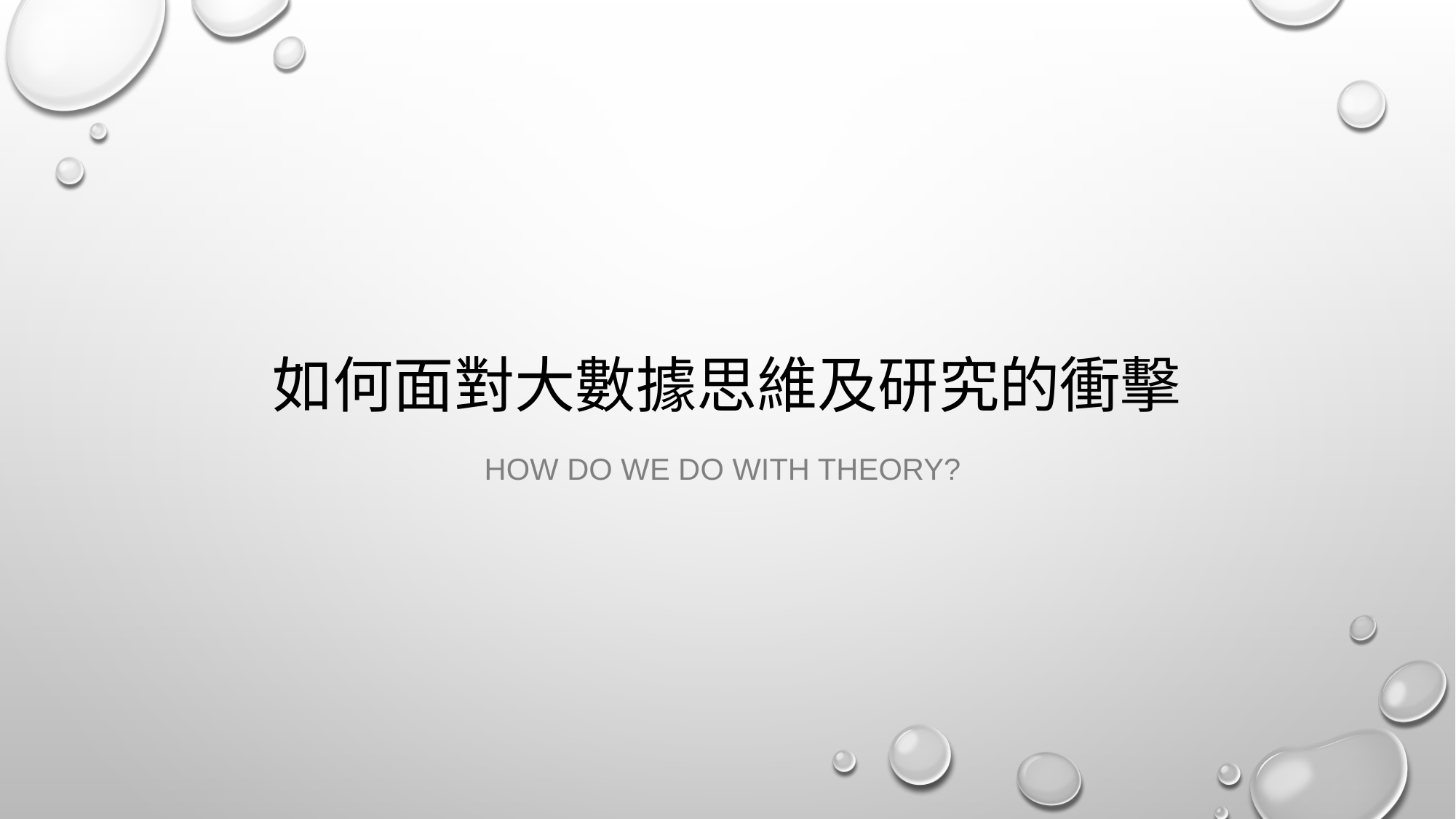

# 如何面對大數據思維及研究的衝擊
How do we do with theory?